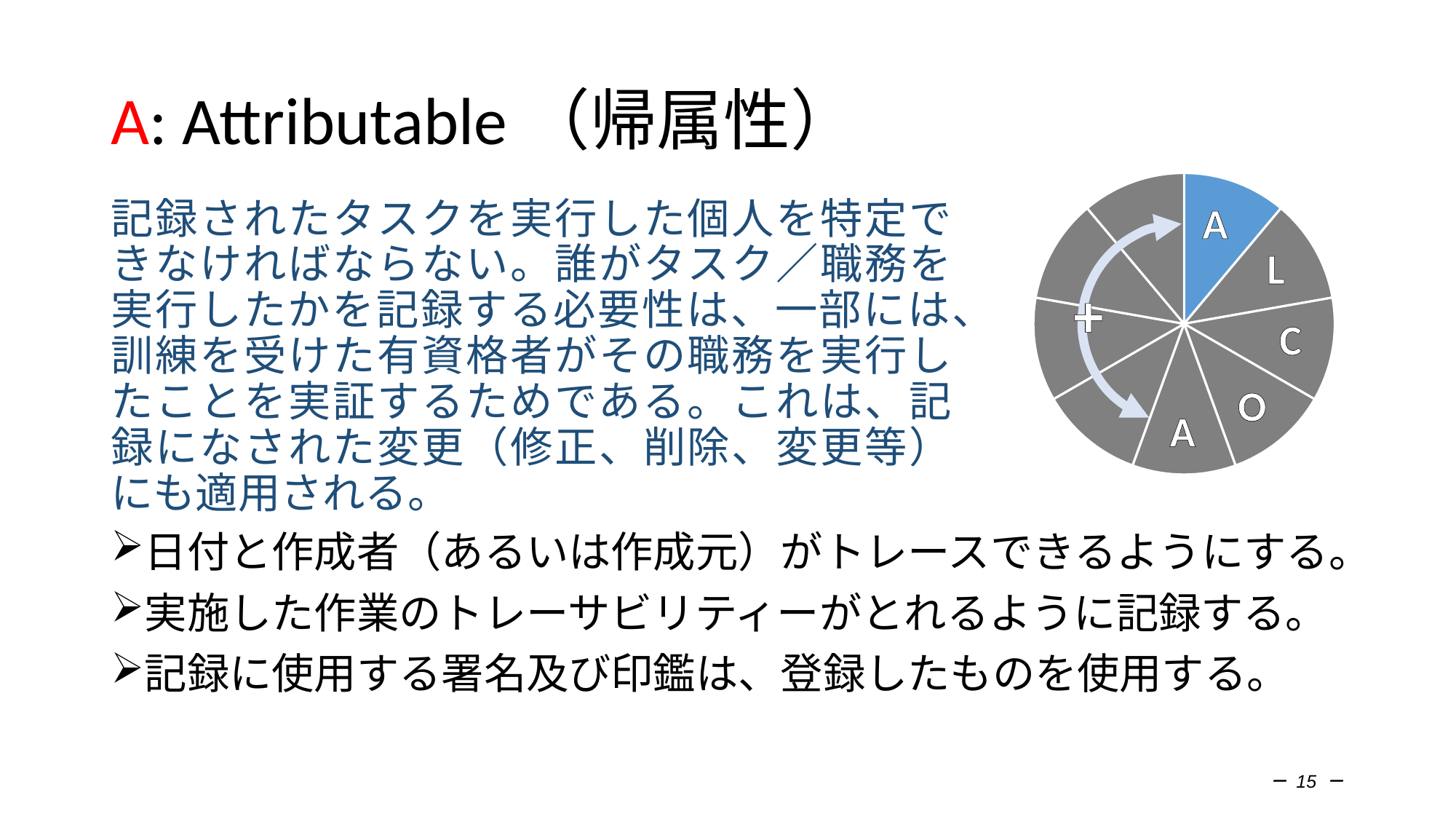

# A: Attributable（帰属性）

### Chart

| Category | 列1 |
|---|---|
| Attributable | 0.1111111111111111 |
| Legible | 0.1111111111111111 |
| Contemporaneous | 0.1111111111111111 |
| Original | 0.1111111111111111 |
| Accurate | 0.1111111111111111 |
| Complete | 0.1111111111111111 |
| Consistent | 0.1111111111111111 |
| Enduring | 0.1111111111111111 |
| Available | 0.1111111111111111 |
A

L
+
C
O
A
記録されたタスクを実行した個人を特定できなければならない。誰がタスク／職務を実行したかを記録する必要性は、一部には、訓練を受けた有資格者がその職務を実行したことを実証するためである。これは、記録になされた変更（修正、削除、変更等）にも適用される。
日付と作成者（あるいは作成元）がトレースできるようにする。
実施した作業のトレーサビリティーがとれるように記録する。
記録に使用する署名及び印鑑は、登録したものを使用する。

－ 15 －